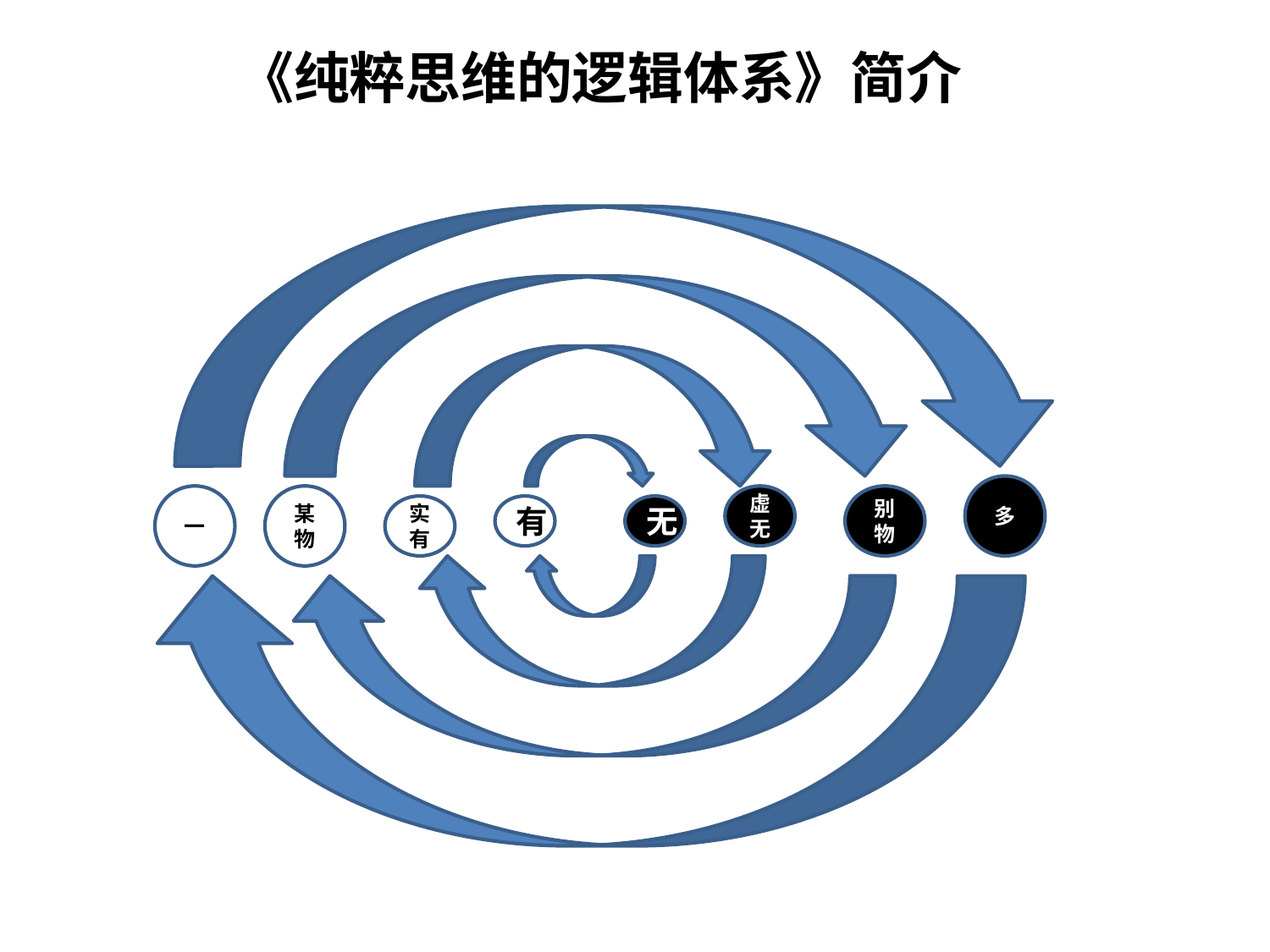

《纯粹思维的逻辑体系》简介

多
一
某物
虚无
别物
实有
有
无